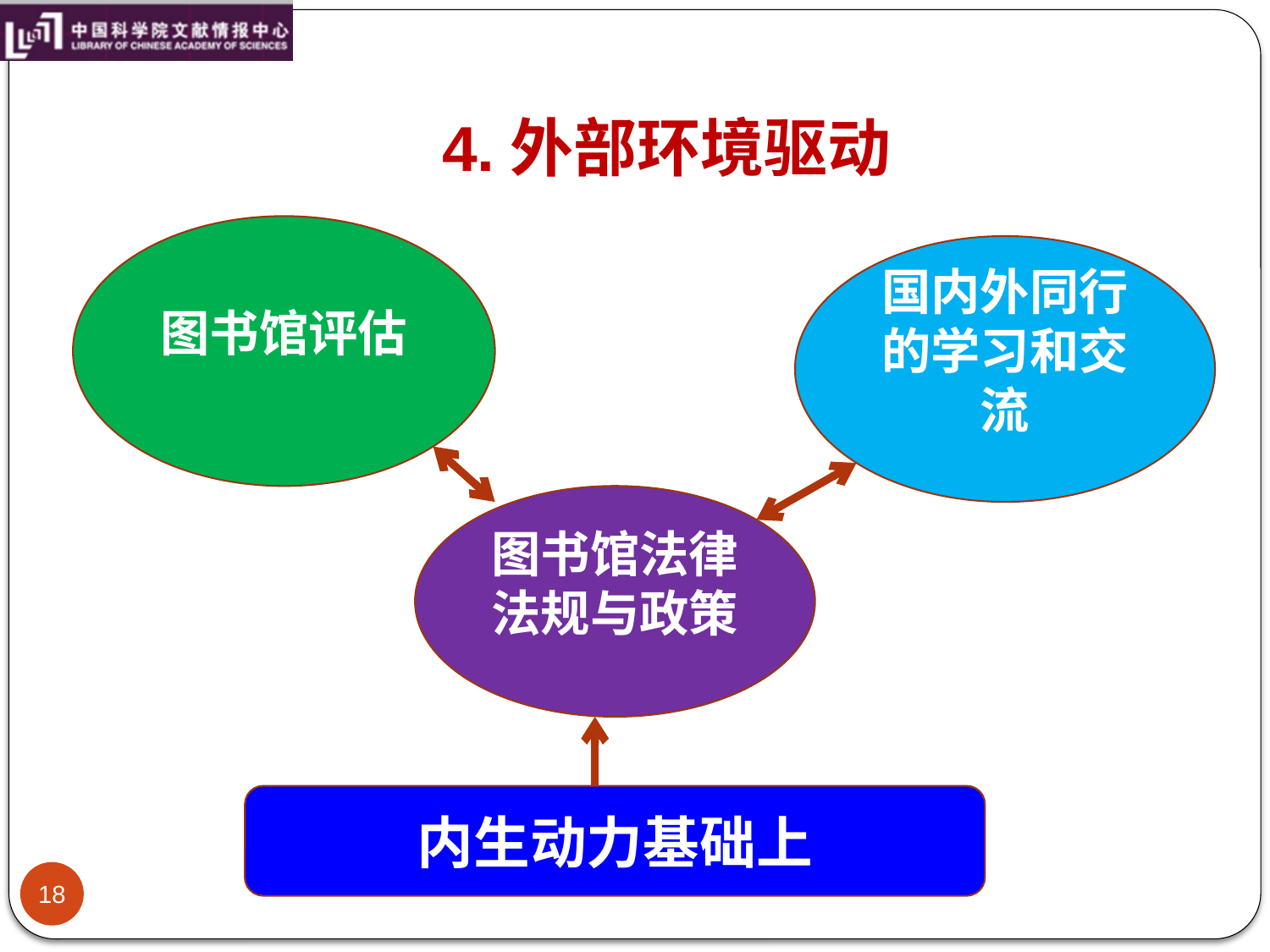

# 4.外部环境驱动
图书馆评估

国内外同行的学习和交流

图书馆法律法规与政策

内生动力基础上

18